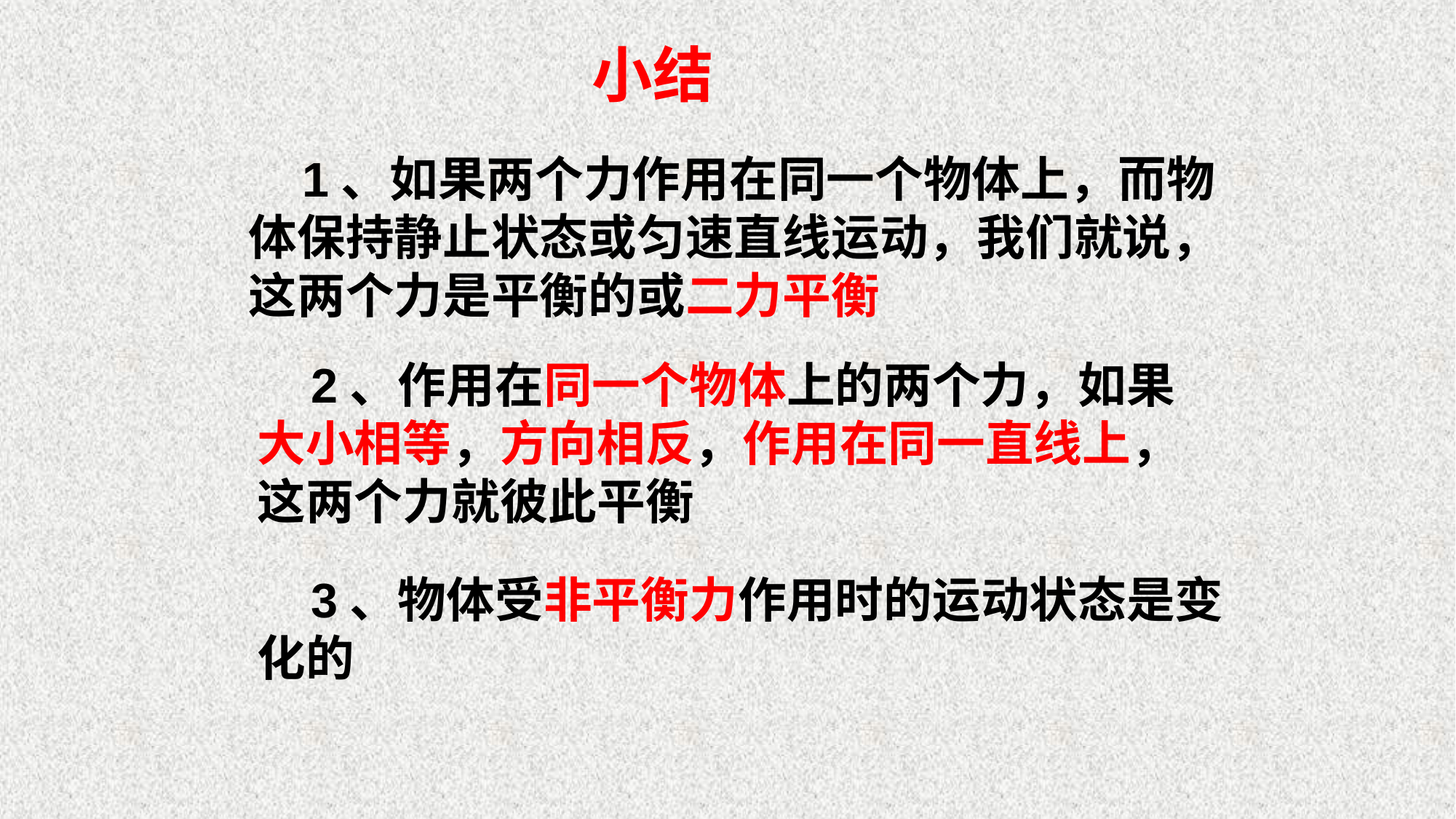

小结
    1、如果两个力作用在同一个物体上，而物体保持静止状态或匀速直线运动，我们就说，这两个力是平衡的或二力平衡
    2、作用在同一个物体上的两个力，如果大小相等，方向相反，作用在同一直线上，这两个力就彼此平衡
    3、物体受非平衡力作用时的运动状态是变化的